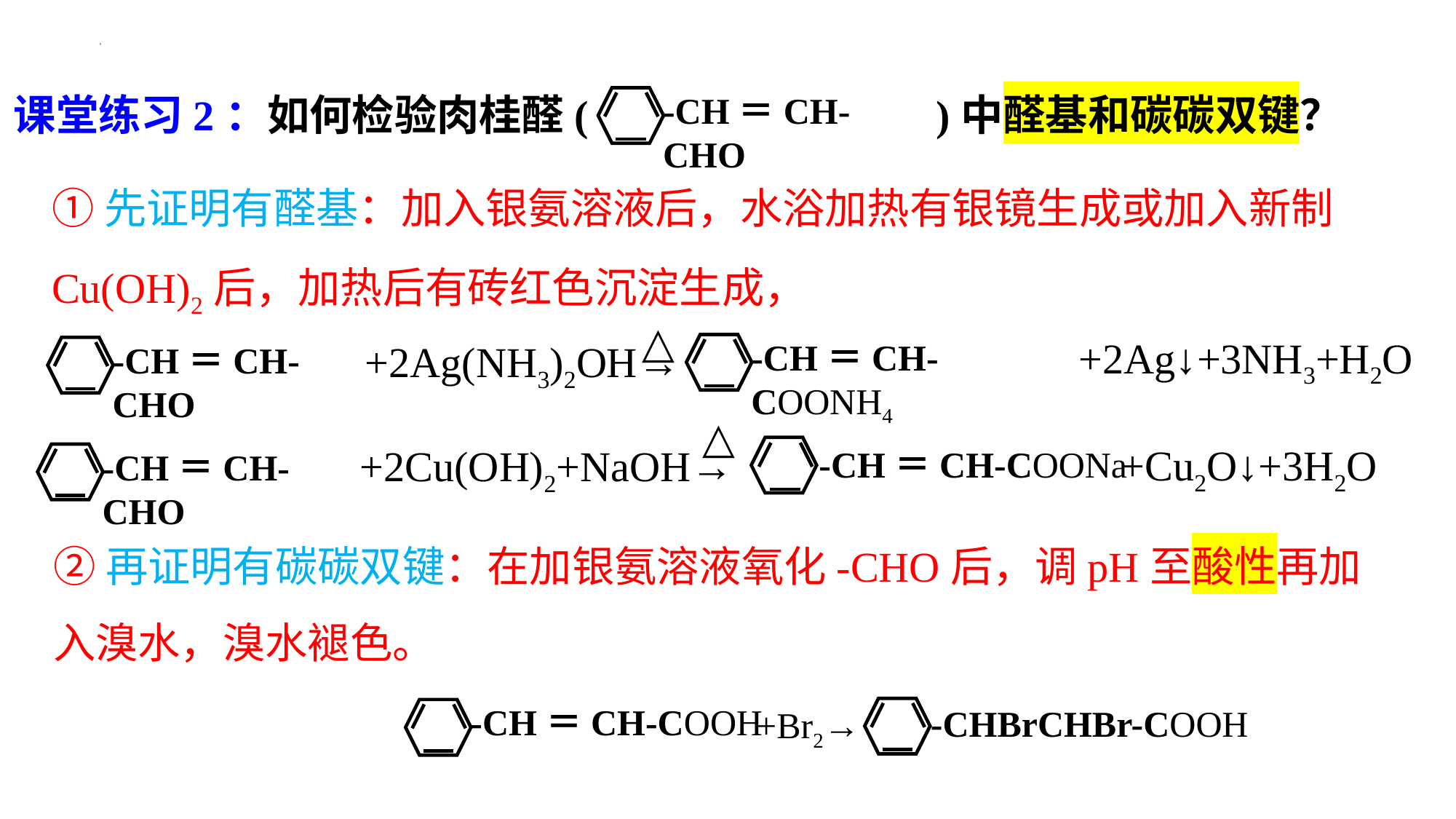

-CH＝CH-CHO

课堂练习2：如何检验肉桂醛(                                 )中醛基和碳碳双键？
①先证明有醛基：加入银氨溶液后，水浴加热有银镜生成或加入新制Cu(OH)2后，加热后有砖红色沉淀生成，
△
+2Ag↓+3NH3+H2O
-CH＝CH-COONH4
+2Ag(NH3)2OH→
-CH＝CH-CHO

△
+Cu2O↓+3H2O
+2Cu(OH)2+NaOH→
-CH＝CH-COONa

-CH＝CH-CHO

②再证明有碳碳双键：在加银氨溶液氧化-CHO后，调pH至酸性再加入溴水，溴水褪色。
-CH＝CH-COOH
-CHBrCHBr-COOH
+Br2→